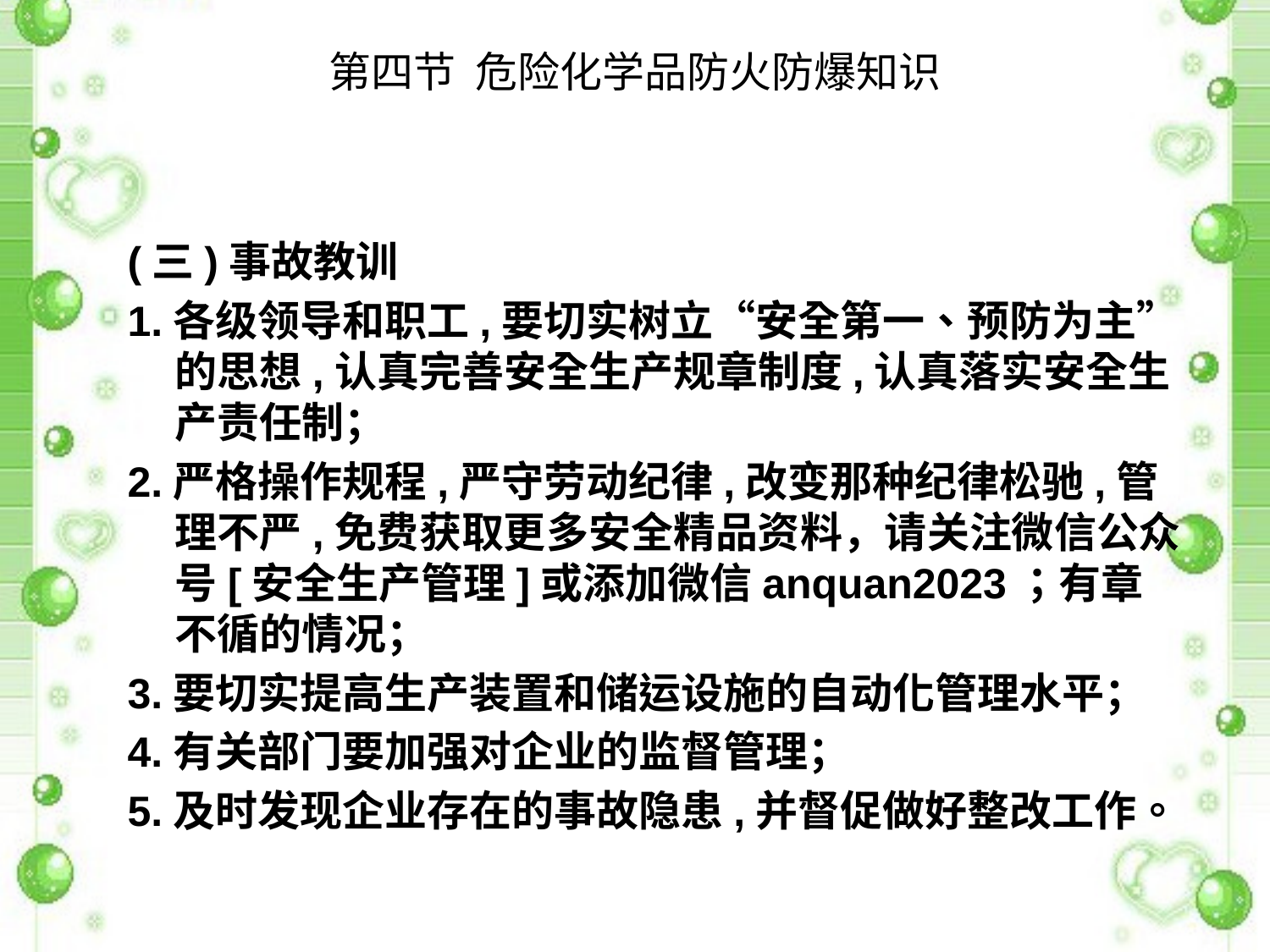

第四节  危险化学品防火防爆知识
(三)事故教训
1.各级领导和职工,要切实树立“安全第一、预防为主”的思想,认真完善安全生产规章制度,认真落实安全生产责任制；
2.严格操作规程,严守劳动纪律,改变那种纪律松驰,管理不严,免费获取更多安全精品资料，请关注微信公众号[安全生产管理]或添加微信anquan2023；有章不循的情况；
3.要切实提高生产装置和储运设施的自动化管理水平；
4.有关部门要加强对企业的监督管理；
5.及时发现企业存在的事故隐患,并督促做好整改工作。